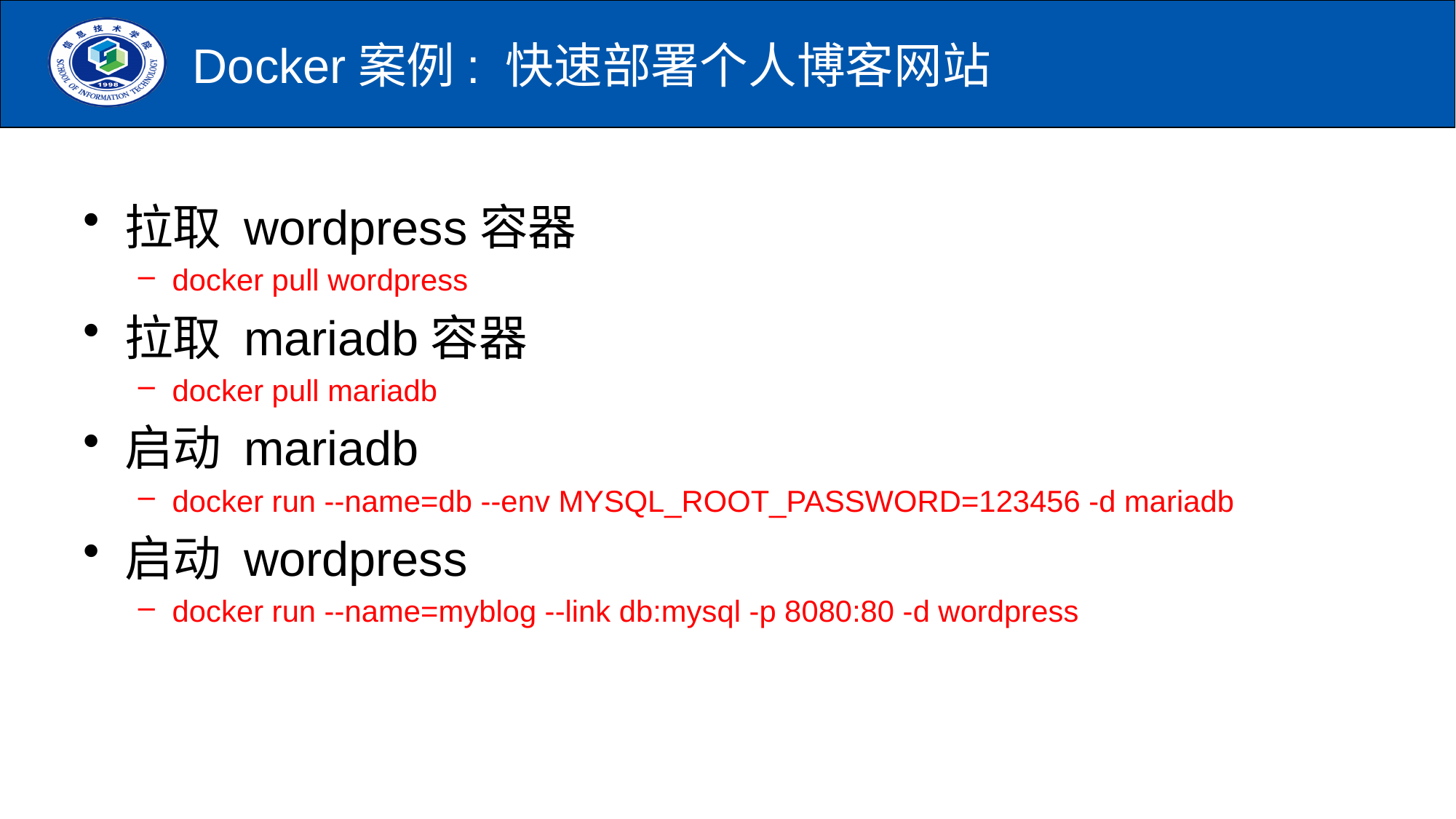

# Docker案例: 快速部署个人博客网站
拉取 wordpress容器
docker pull wordpress
拉取 mariadb容器
docker pull mariadb
启动 mariadb
docker run --name=db --env MYSQL_ROOT_PASSWORD=123456 -d mariadb
启动 wordpress
docker run --name=myblog --link db:mysql -p 8080:80 -d wordpress